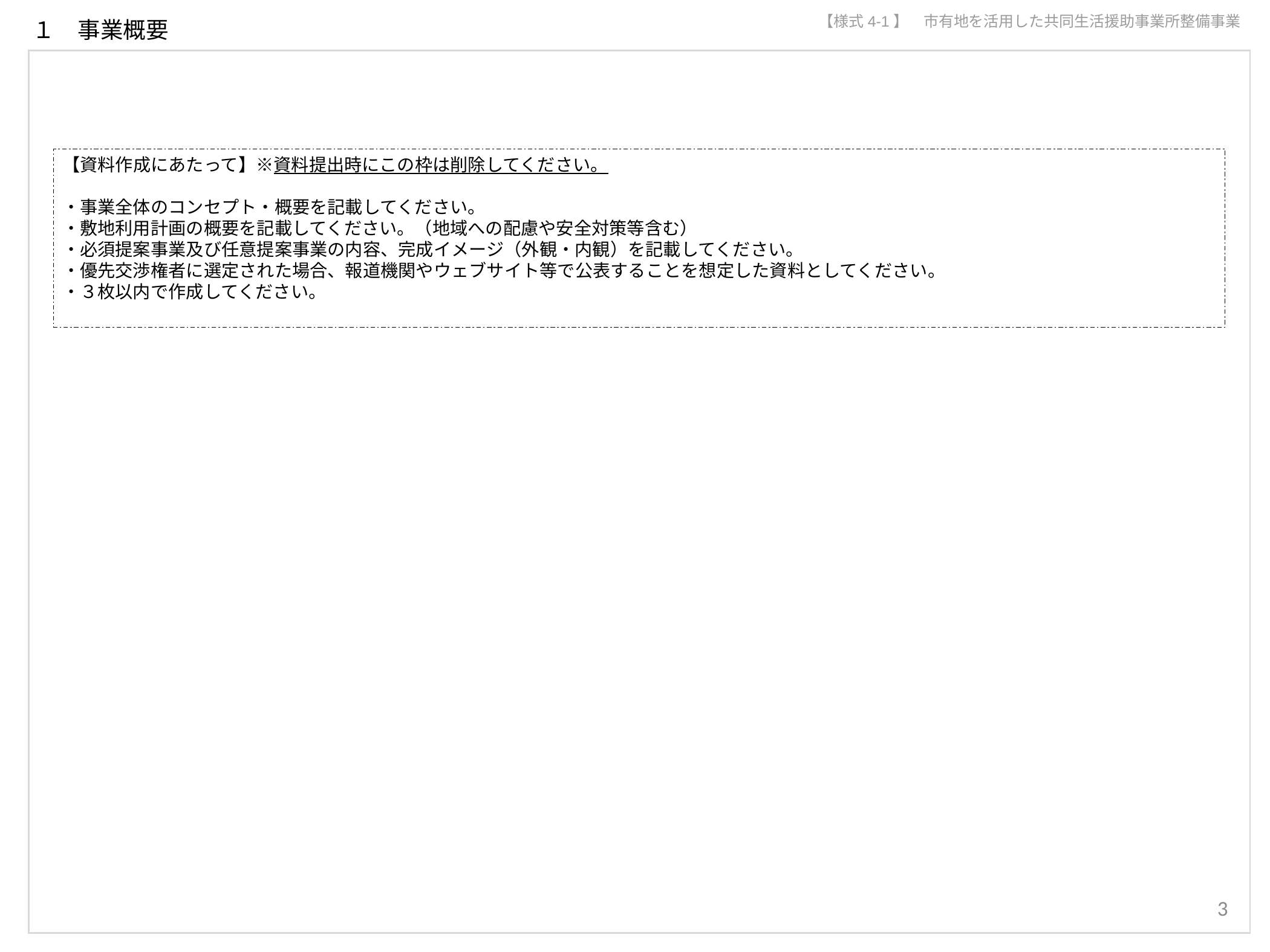

【様式4-1】　市有地を活用した共同生活援助事業所整備事業
　１　事業概要

【資料作成にあたって】※資料提出時にこの枠は削除してください。

・事業全体のコンセプト・概要を記載してください。
・敷地利用計画の概要を記載してください。（地域への配慮や安全対策等含む）
・必須提案事業及び任意提案事業の内容、完成イメージ（外観・内観）を記載してください。
・優先交渉権者に選定された場合、報道機関やウェブサイト等で公表することを想定した資料としてください。
・３枚以内で作成してください。

3